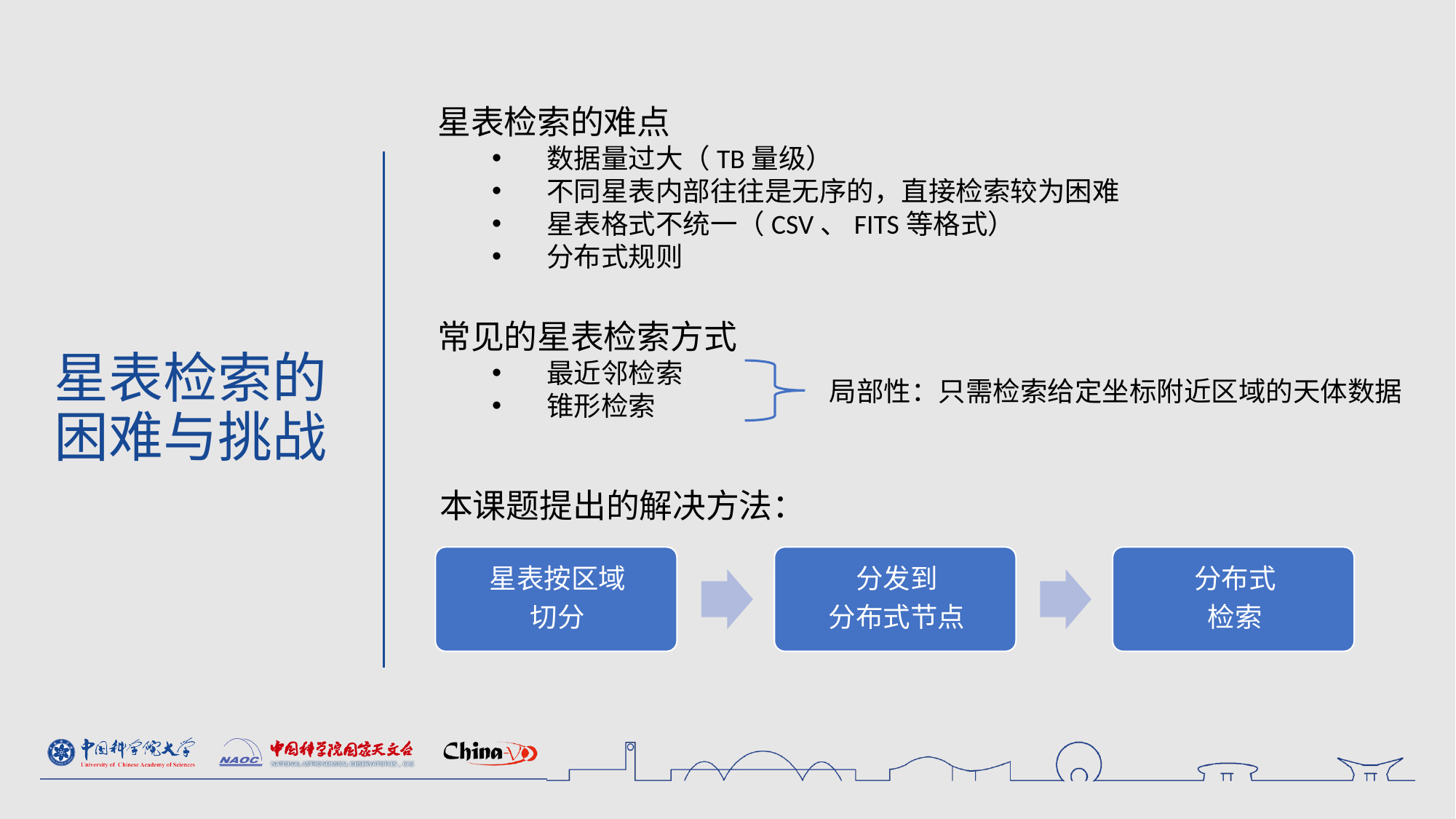

星表检索的难点
数据量过大（TB量级）
不同星表内部往往是无序的，直接检索较为困难
星表格式不统一（CSV、FITS等格式）
分布式规则

常见的星表检索方式
最近邻检索
锥形检索

# 星表检索的 困难与挑战

局部性：只需检索给定坐标附近区域的天体数据
本课题提出的解决方法：
星表按区域
切分

分发到
分布式节点

分布式
检索